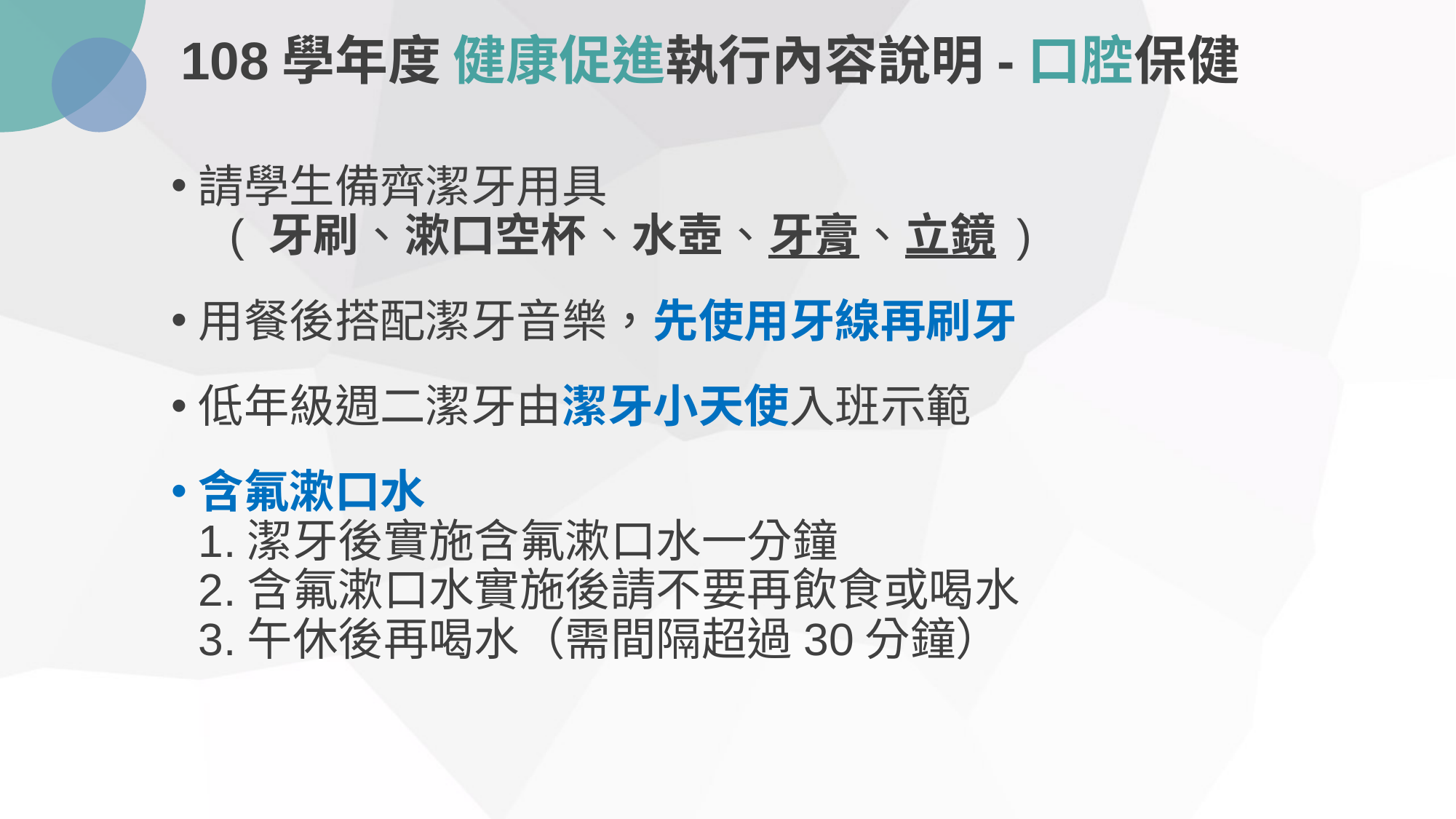

108學年度 健康促進執行內容說明-口腔保健

請學生備齊潔牙用具
  ( 牙刷、漱口空杯、水壺、牙膏、立鏡 )
用餐後搭配潔牙音樂，先使用牙線再刷牙
低年級週二潔牙由潔牙小天使入班示範
含氟漱口水
1.潔牙後實施含氟漱口水一分鐘
2.含氟漱口水實施後請不要再飲食或喝水
3.午休後再喝水（需間隔超過30分鐘）